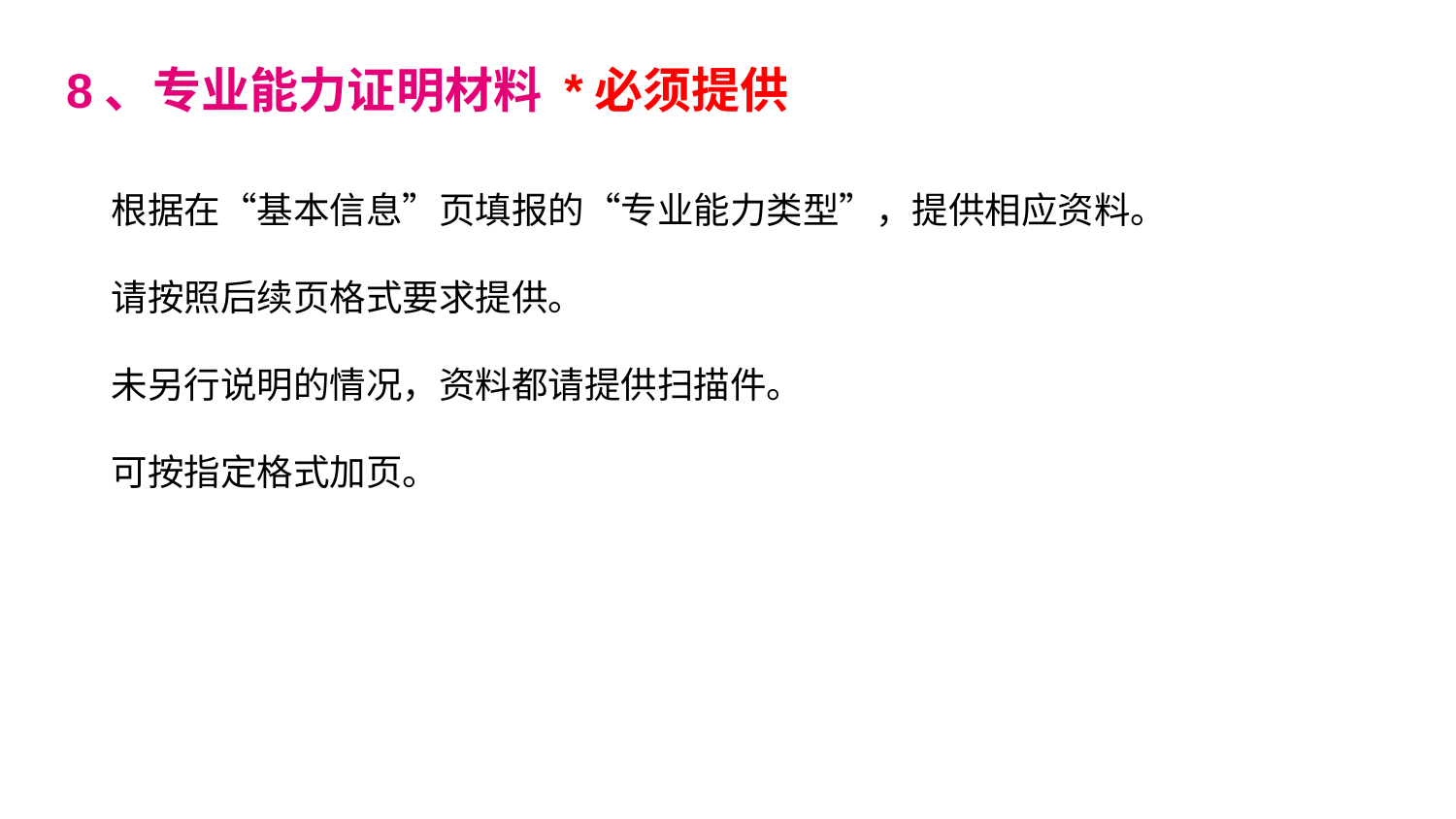

8、专业能力证明材料 *必须提供
根据在“基本信息”页填报的“专业能力类型”，提供相应资料。

请按照后续页格式要求提供。

未另行说明的情况，资料都请提供扫描件。

可按指定格式加页。
9